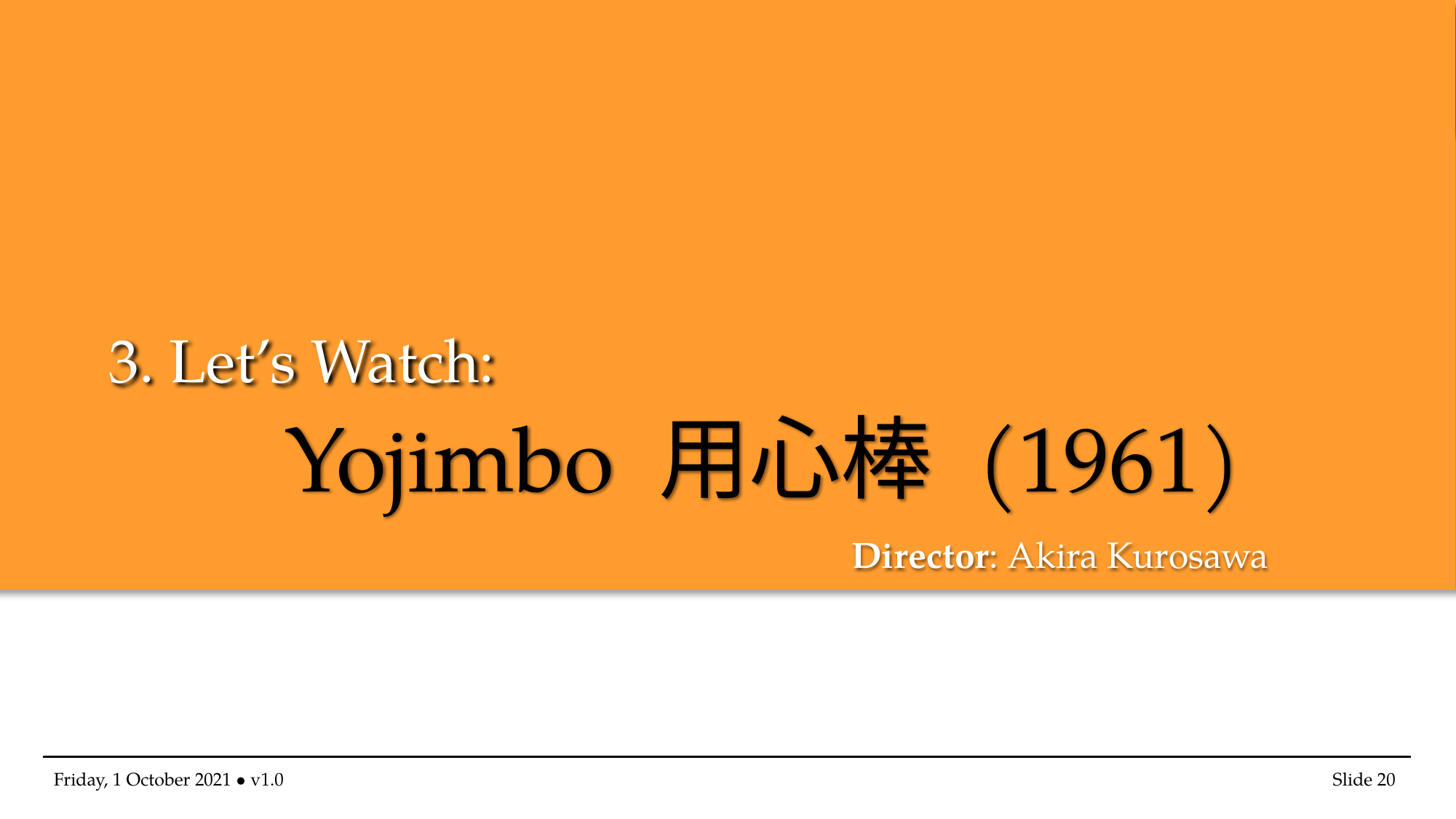

3. Let’s Watch:
Yojimbo 用心棒 (1961)
Director: Akira Kurosawa